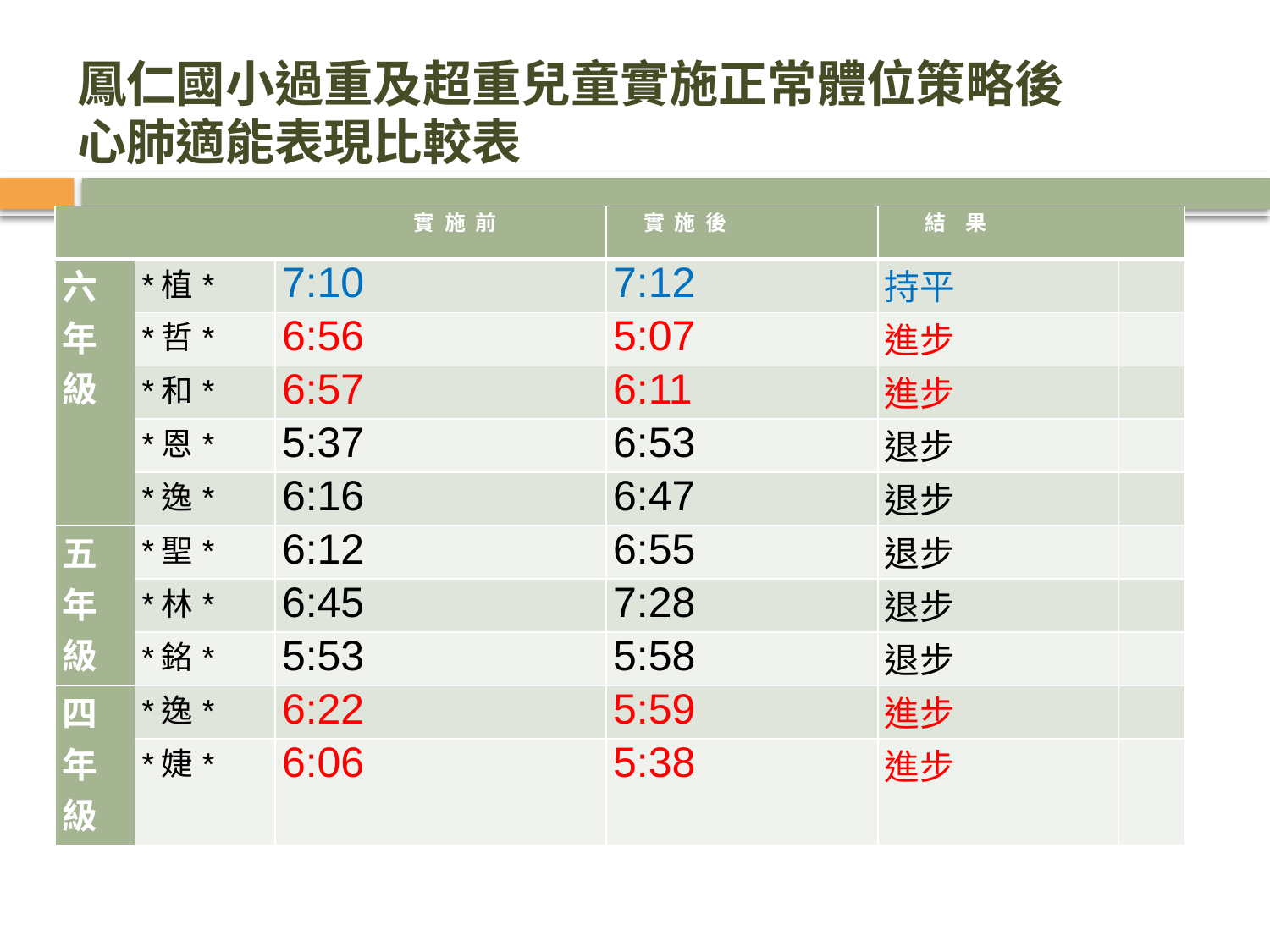

# 鳳仁國小過重及超重兒童實施正常體位策略後 心肺適能表現比較表
| 實 施 前 |  |  | 實 施 後 | 結 果 |  |
| --- | --- | --- | --- | --- | --- |
| 六 年 級 | \*植\* | 7:10 | 7:12 | 持平 |  |
|  | \*哲\* | 6:56 | 5:07 | 進步 |  |
|  | \*和\* | 6:57 | 6:11 | 進步 |  |
|  | \*恩\* | 5:37 | 6:53 | 退步 |  |
|  | \*逸\* | 6:16 | 6:47 | 退步 |  |
| 五 年 級 | \*聖\* | 6:12 | 6:55 | 退步 |  |
|  | \*林\* | 6:45 | 7:28 | 退步 |  |
|  | \*銘\* | 5:53 | 5:58 | 退步 |  |
| 四 年 級 | \*逸\* | 6:22 | 5:59 | 進步 |  |
|  | \*婕\* | 6:06 | 5:38 | 進步 |  |